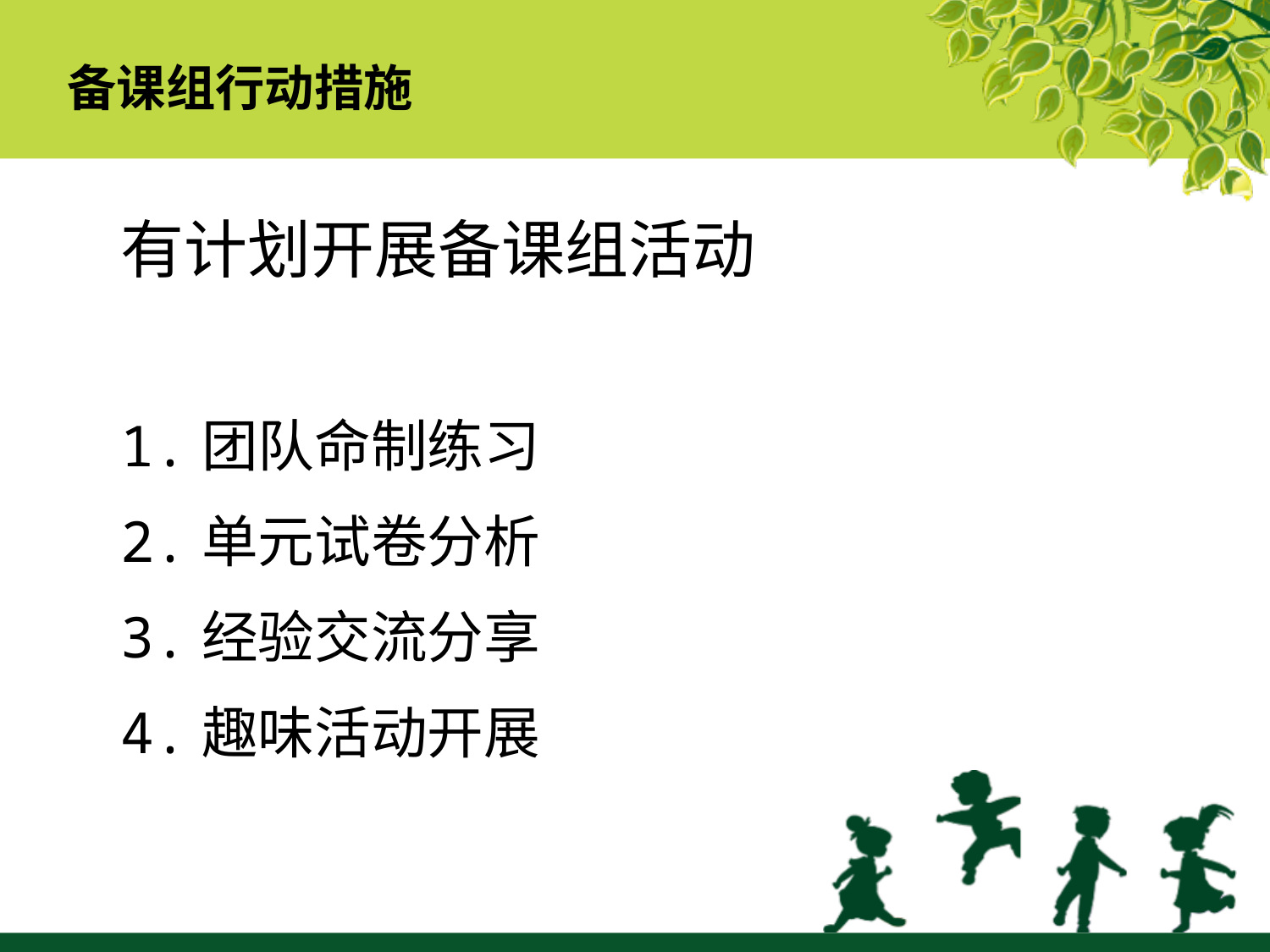

备课组行动措施
有计划开展备课组活动

1.团队命制练习
2.单元试卷分析
3.经验交流分享
4.趣味活动开展